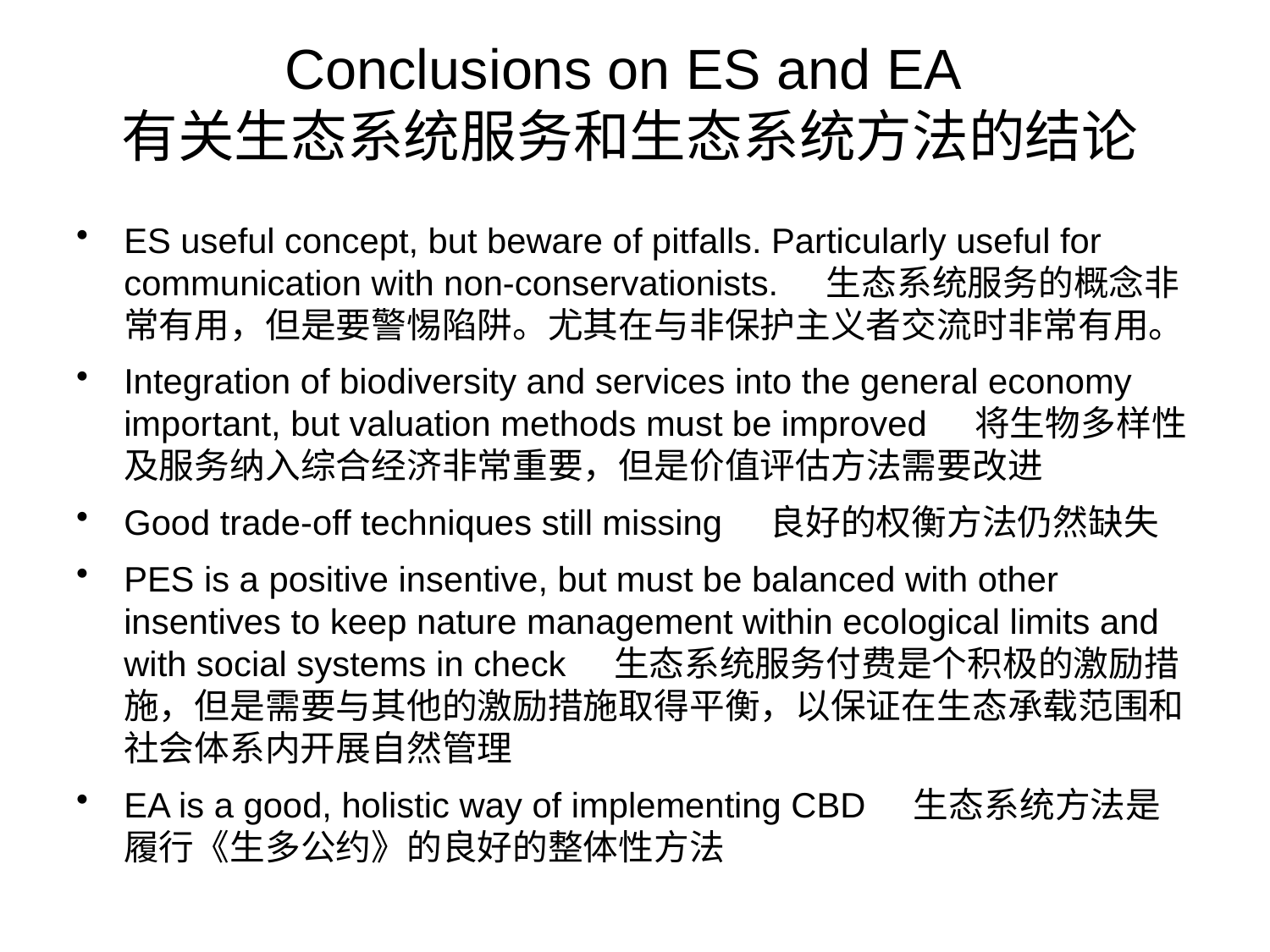

# Conclusions on ES and EA 有关生态系统服务和生态系统方法的结论
ES useful concept, but beware of pitfalls. Particularly useful for communication with non-conservationists.    生态系统服务的概念非常有用，但是要警惕陷阱。尤其在与非保护主义者交流时非常有用。
Integration of biodiversity and services into the general economy important, but valuation methods must be improved    将生物多样性及服务纳入综合经济非常重要，但是价值评估方法需要改进
Good trade-off techniques still missing    良好的权衡方法仍然缺失
PES is a positive insentive, but must be balanced with other insentives to keep nature management within ecological limits and with social systems in check    生态系统服务付费是个积极的激励措施，但是需要与其他的激励措施取得平衡，以保证在生态承载范围和社会体系内开展自然管理
EA is a good, holistic way of implementing CBD    生态系统方法是履行《生多公约》的良好的整体性方法